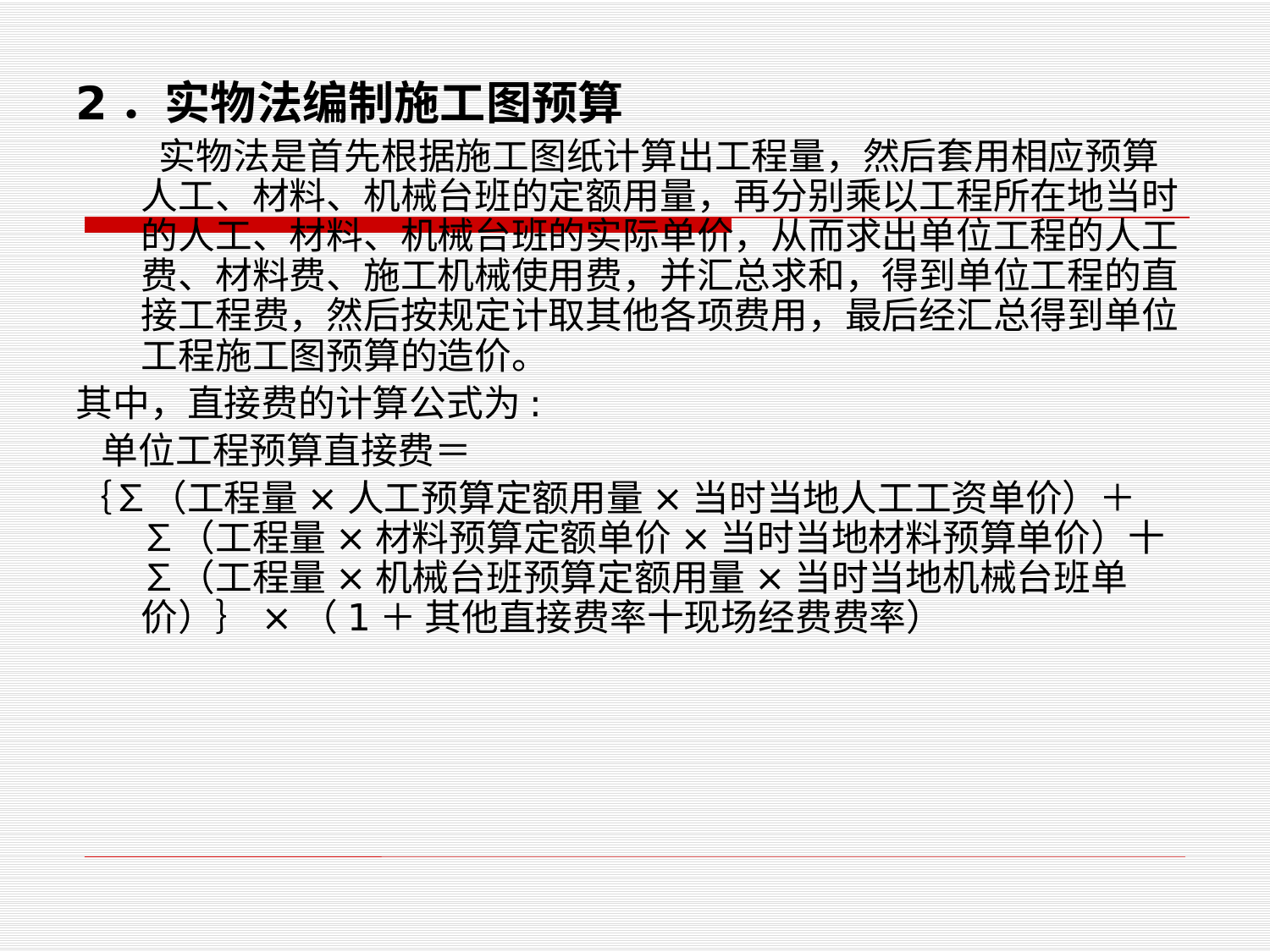

2．实物法编制施工图预算
         实物法是首先根据施工图纸计算出工程量，然后套用相应预算人工、材料、机械台班的定额用量，再分别乘以工程所在地当时的人工、材料、机械台班的实际单价，从而求出单位工程的人工费、材料费、施工机械使用费，并汇总求和，得到单位工程的直接工程费，然后按规定计取其他各项费用，最后经汇总得到单位工程施工图预算的造价。
其中，直接费的计算公式为:
  单位工程预算直接费＝
｛∑（工程量×人工预算定额用量×当时当地人工工资单价）＋
∑（工程量×材料预算定额单价×当时当地材料预算单价）十∑（工程量×机械台班预算定额用量×当时当地机械台班单价）｝×（1＋ 其他直接费率十现场经费费率）